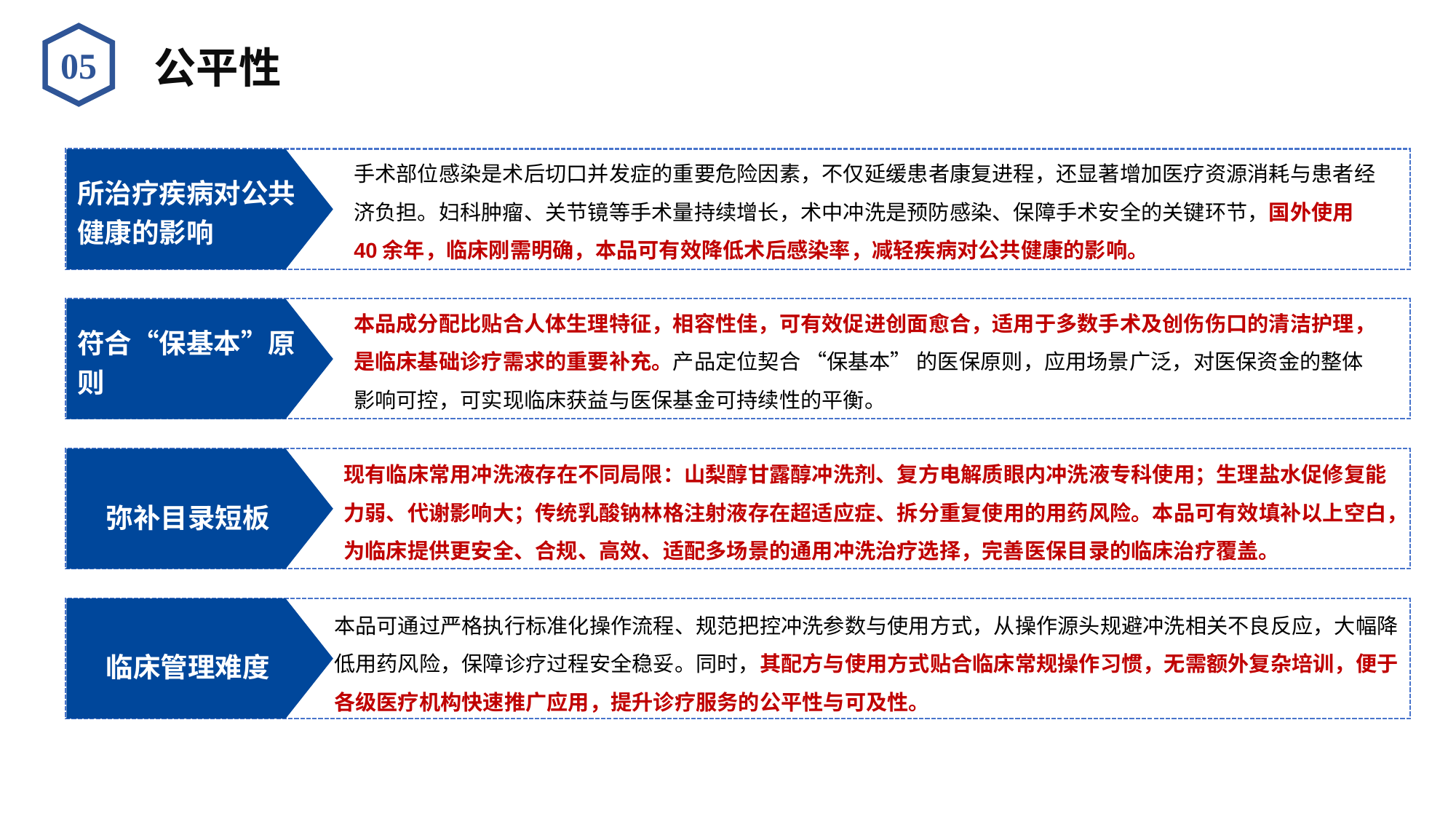

公平性
05
手术部位感染是术后切口并发症的重要危险因素，不仅延缓患者康复进程，还显著增加医疗资源消耗与患者经济负担。妇科肿瘤、关节镜等手术量持续增长，术中冲洗是预防感染、保障手术安全的关键环节，国外使用40余年，临床刚需明确，本品可有效降低术后感染率，减轻疾病对公共健康的影响。

所治疗疾病对公共健康的影响
本品成分配比贴合人体生理特征，相容性佳，可有效促进创面愈合，适用于多数手术及创伤伤口的清洁护理，是临床基础诊疗需求的重要补充。产品定位契合 “保基本” 的医保原则，应用场景广泛，对医保资金的整体影响可控，可实现临床获益与医保基金可持续性的平衡。

符合“保基本”原则
现有临床常用冲洗液存在不同局限：山梨醇甘露醇冲洗剂、复方电解质眼内冲洗液专科使用；生理盐水促修复能力弱、代谢影响大；传统乳酸钠林格注射液存在超适应症、拆分重复使用的用药风险。本品可有效填补以上空白，为临床提供更安全、合规、高效、适配多场景的通用冲洗治疗选择，完善医保目录的临床治疗覆盖。

弥补目录短板
本品可通过严格执行标准化操作流程、规范把控冲洗参数与使用方式，从操作源头规避冲洗相关不良反应，大幅降低用药风险，保障诊疗过程安全稳妥。同时，其配方与使用方式贴合临床常规操作习惯，无需额外复杂培训，便于各级医疗机构快速推广应用，提升诊疗服务的公平性与可及性。

临床管理难度